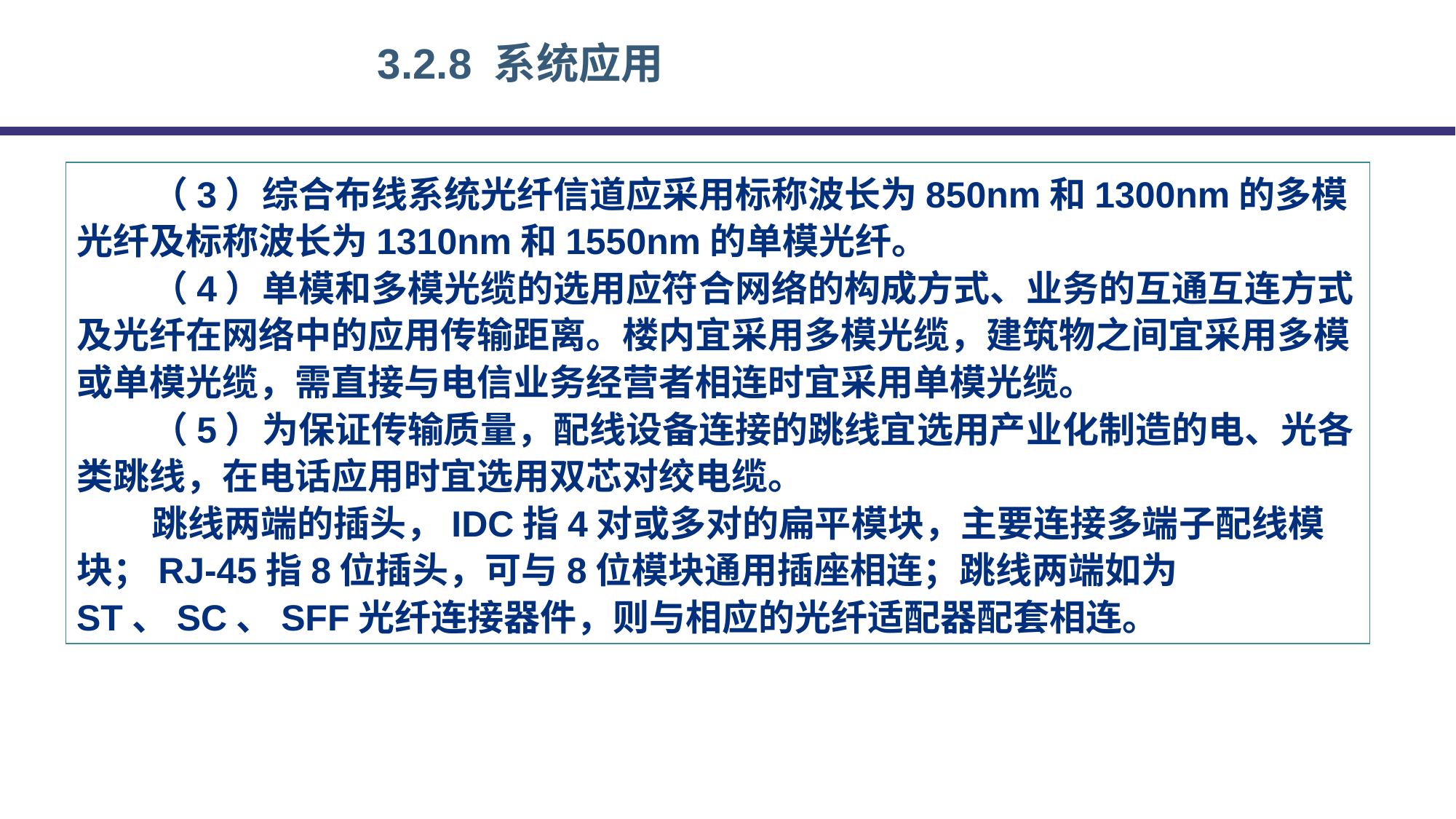

3.2.8 系统应用
（3）综合布线系统光纤信道应采用标称波长为850nm和1300nm的多模光纤及标称波长为1310nm和1550nm的单模光纤。
（4）单模和多模光缆的选用应符合网络的构成方式、业务的互通互连方式及光纤在网络中的应用传输距离。楼内宜采用多模光缆，建筑物之间宜采用多模或单模光缆，需直接与电信业务经营者相连时宜采用单模光缆。
（5）为保证传输质量，配线设备连接的跳线宜选用产业化制造的电、光各类跳线，在电话应用时宜选用双芯对绞电缆。
跳线两端的插头，IDC指4对或多对的扁平模块，主要连接多端子配线模块；RJ-45指8位插头，可与8位模块通用插座相连；跳线两端如为ST、SC、SFF光纤连接器件，则与相应的光纤适配器配套相连。